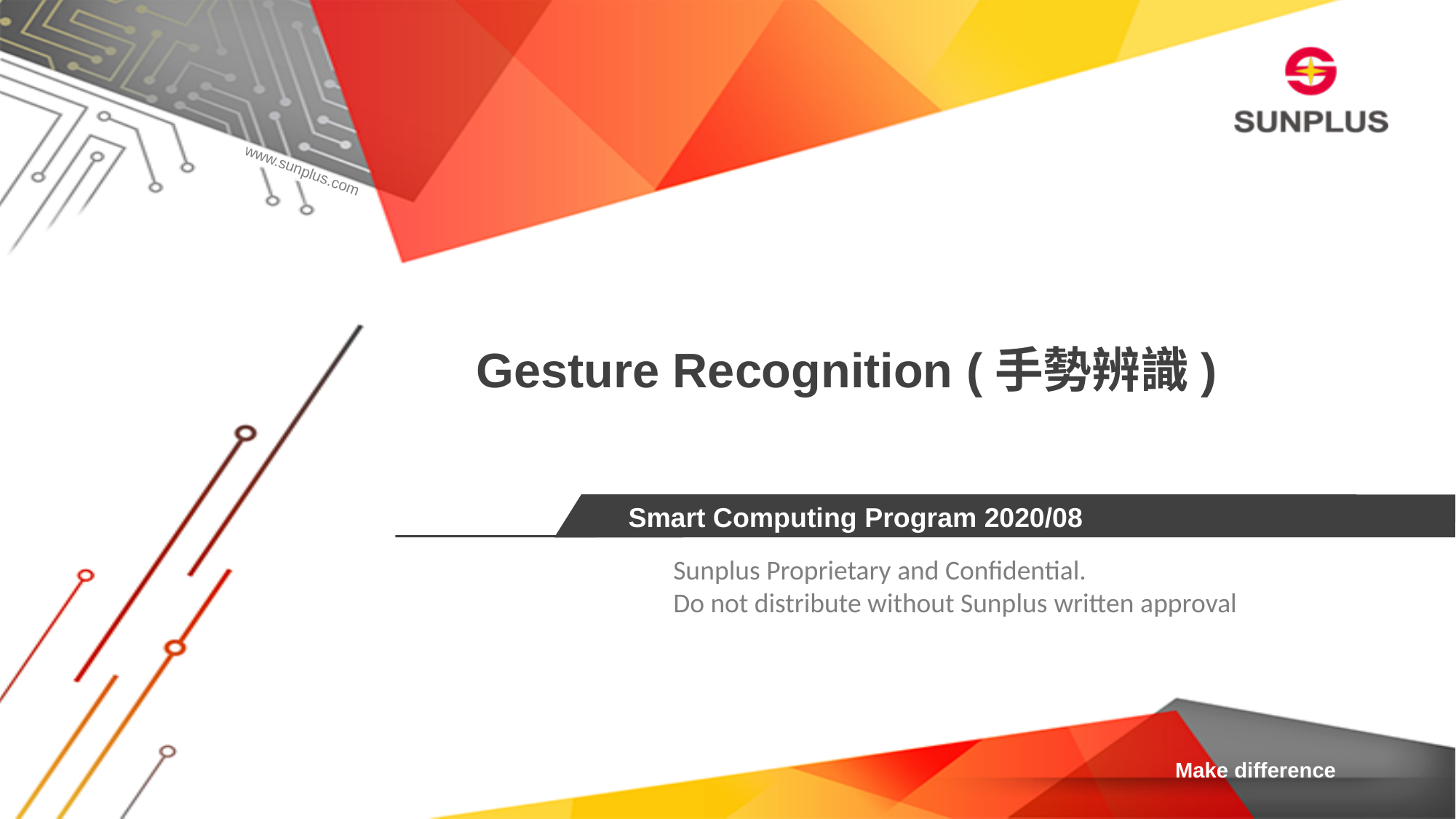

# Gesture Recognition (手勢辨識)

Smart Computing Program 2020/08